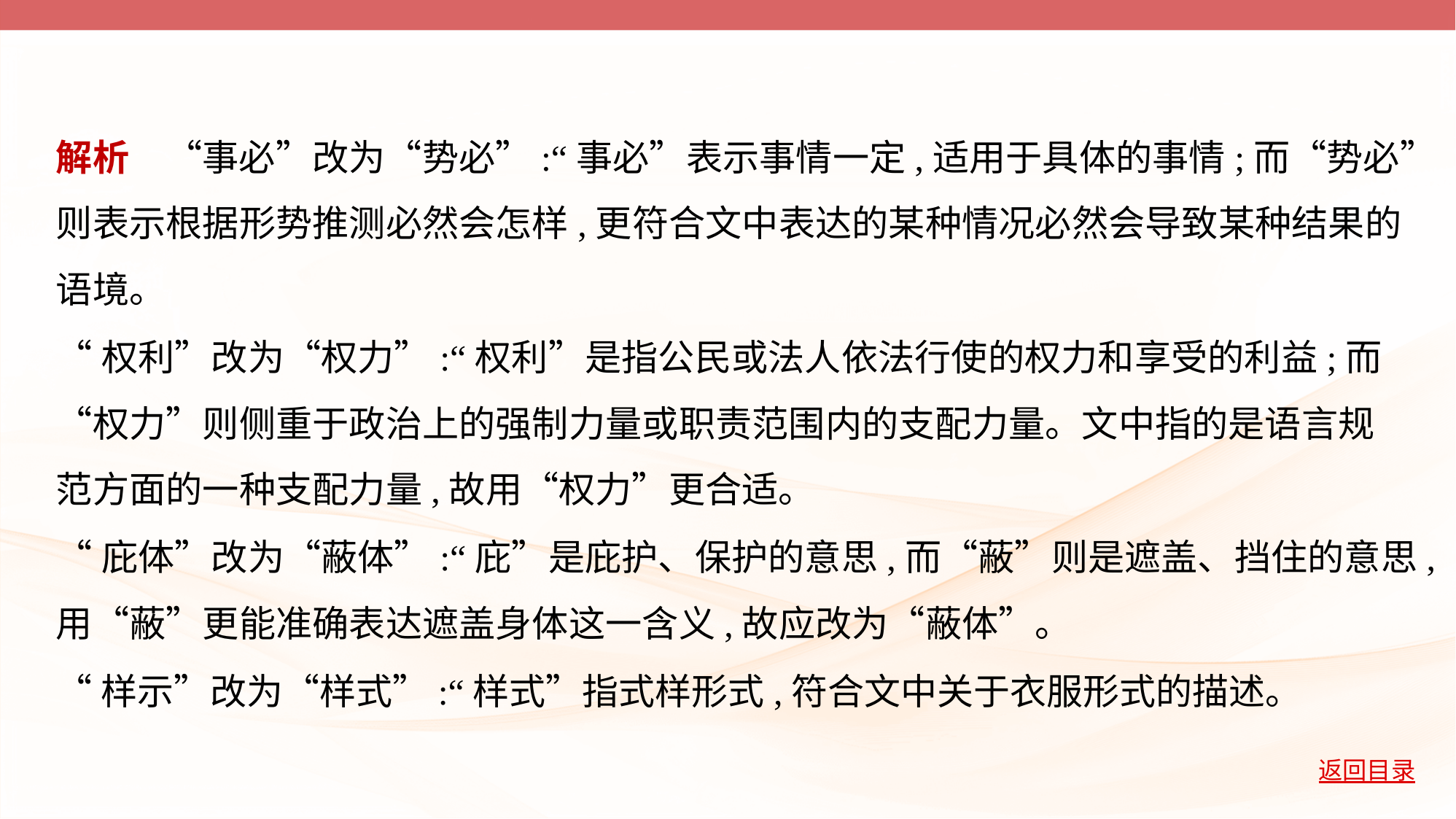

解析　“事必”改为“势必”:“事必”表示事情一定,适用于具体的事情;而“势必”
则表示根据形势推测必然会怎样,更符合文中表达的某种情况必然会导致某种结果的
语境。
“权利”改为“权力”:“权利”是指公民或法人依法行使的权力和享受的利益;而
“权力”则侧重于政治上的强制力量或职责范围内的支配力量。文中指的是语言规
范方面的一种支配力量,故用“权力”更合适。
“庇体”改为“蔽体”:“庇”是庇护、保护的意思,而“蔽”则是遮盖、挡住的意思,
用“蔽”更能准确表达遮盖身体这一含义,故应改为“蔽体”。
“样示”改为“样式”:“样式”指式样形式,符合文中关于衣服形式的描述。